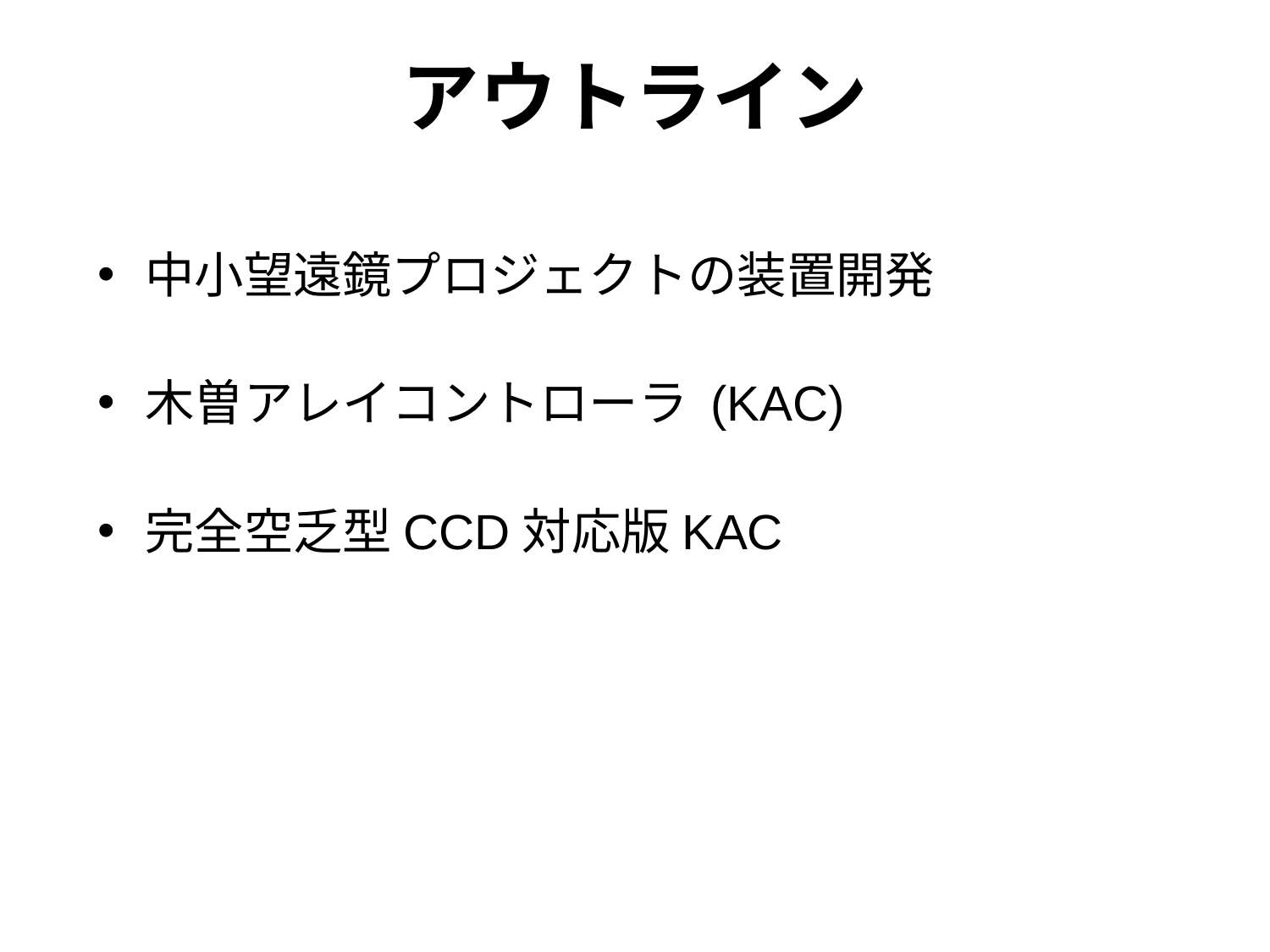

# アウトライン
中小望遠鏡プロジェクトの装置開発

木曽アレイコントローラ (KAC)

完全空乏型CCD対応版KAC